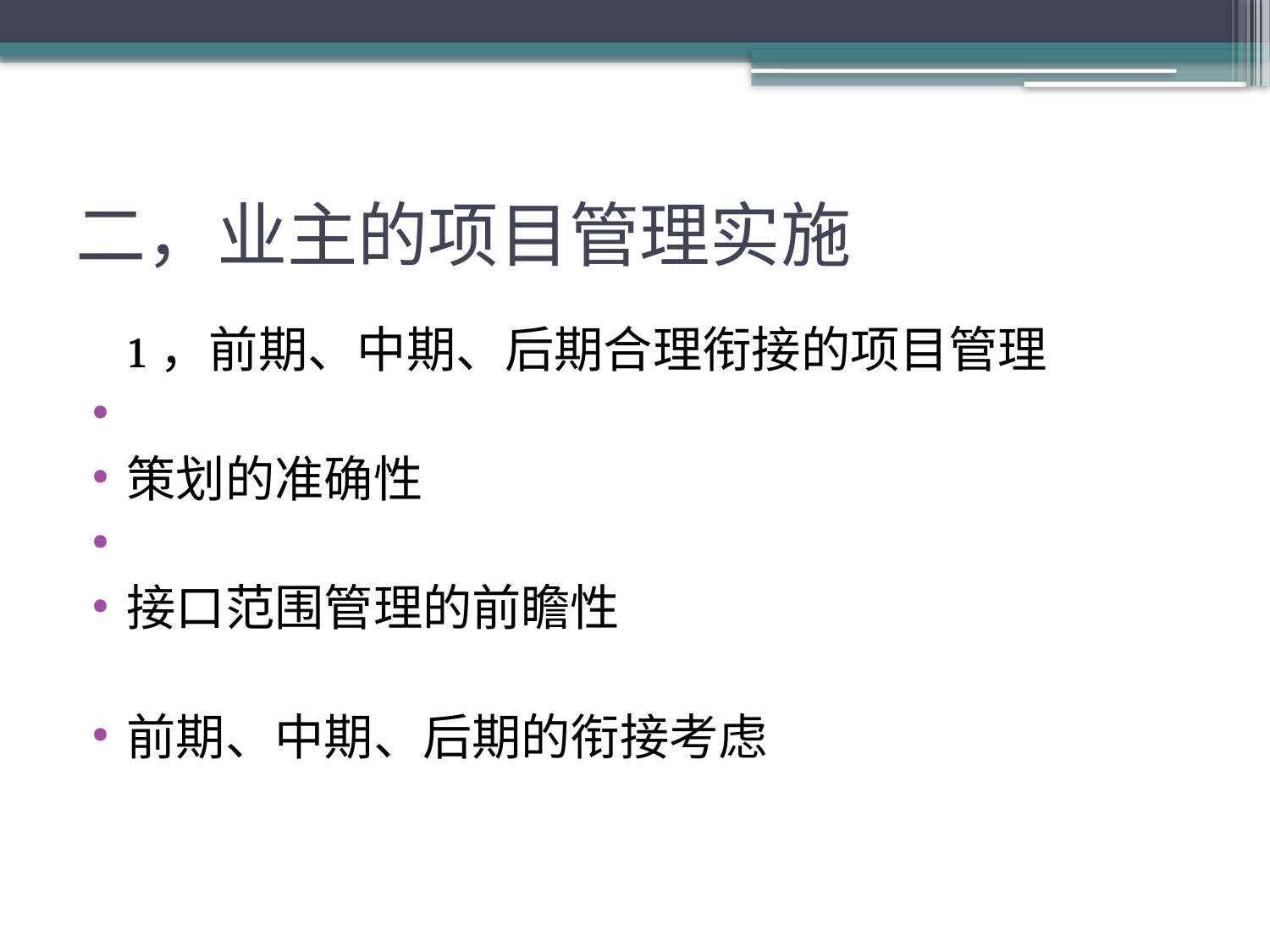

# 二，业主的项目管理实施
   1，前期、中期、后期合理衔接的项目管理

策划的准确性

接口范围管理的前瞻性

前期、中期、后期的衔接考虑